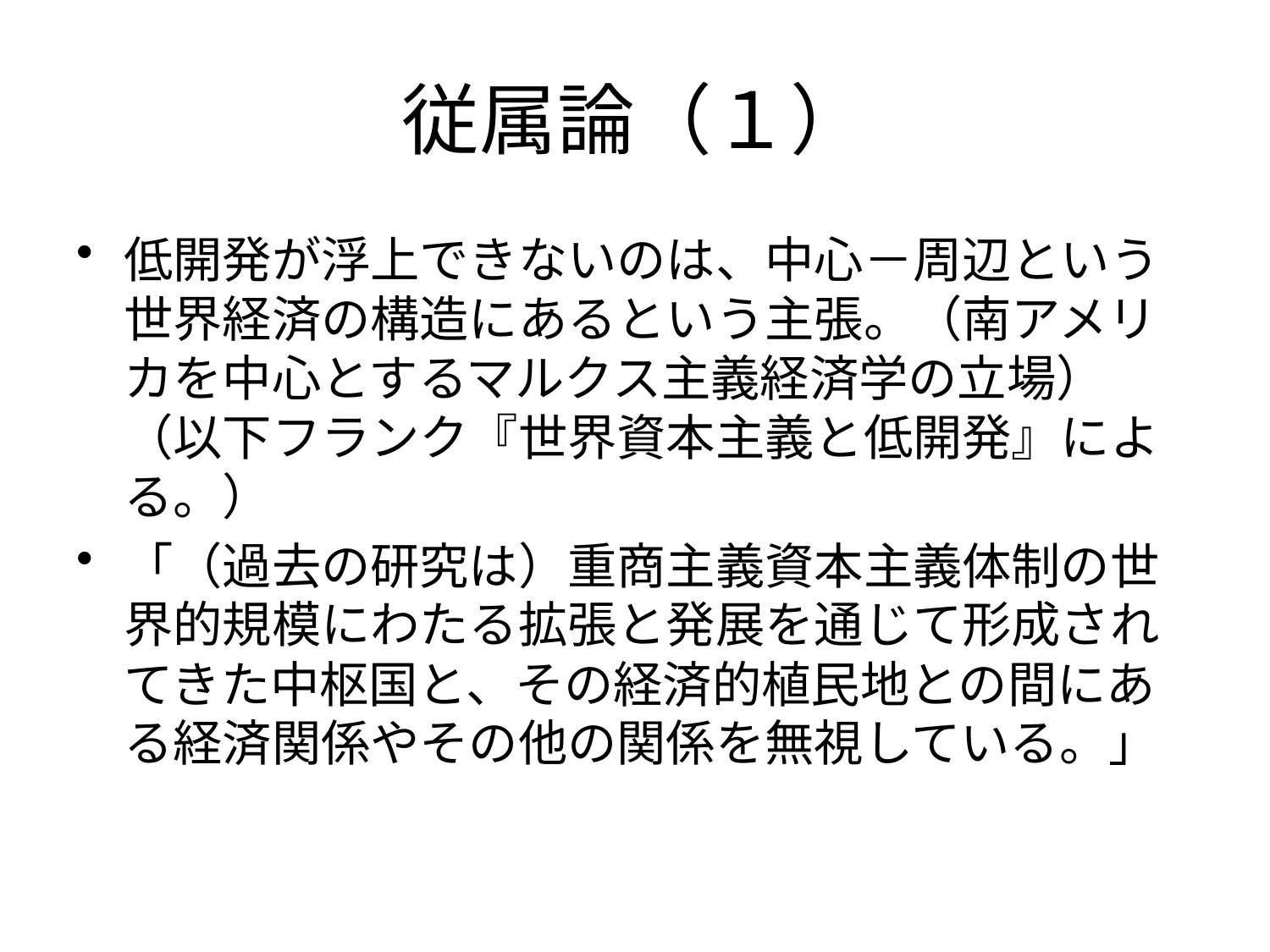

# 従属論（１）
低開発が浮上できないのは、中心－周辺という世界経済の構造にあるという主張。（南アメリカを中心とするマルクス主義経済学の立場）（以下フランク『世界資本主義と低開発』による。）
「（過去の研究は）重商主義資本主義体制の世界的規模にわたる拡張と発展を通じて形成されてきた中枢国と、その経済的植民地との間にある経済関係やその他の関係を無視している。」